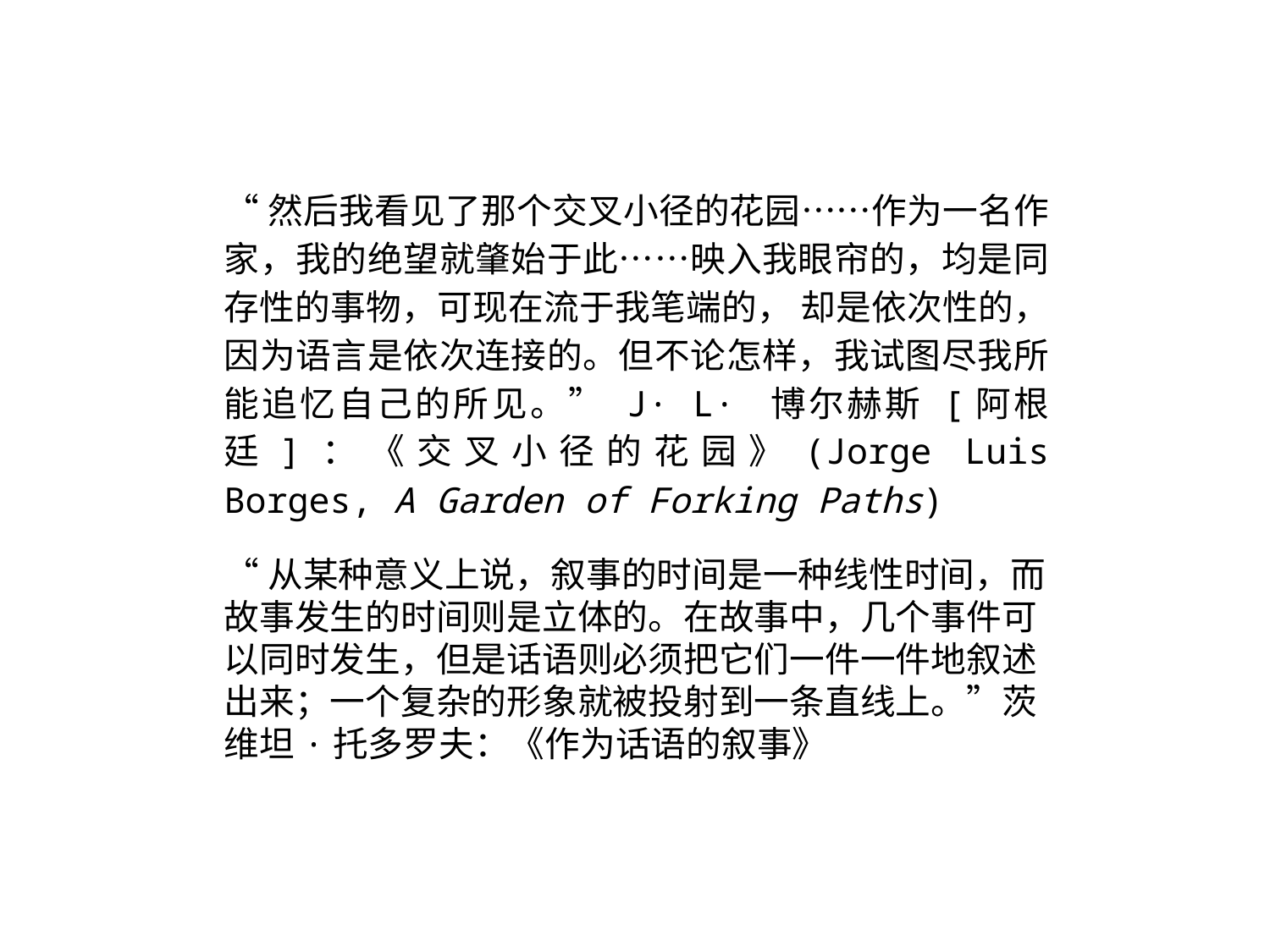

“然后我看见了那个交叉小径的花园……作为一名作家，我的绝望就肇始于此……映入我眼帘的，均是同存性的事物，可现在流于我笔端的， 却是依次性的，因为语言是依次连接的。但不论怎样，我试图尽我所能追忆自己的所见。” J· L· 博尔赫斯 [阿根廷]：《交叉小径的花园》(Jorge Luis Borges, A Garden of Forking Paths)
“从某种意义上说，叙事的时间是一种线性时间，而故事发生的时间则是立体的。在故事中，几个事件可以同时发生，但是话语则必须把它们一件一件地叙述出来；一个复杂的形象就被投射到一条直线上。”茨维坦·托多罗夫：《作为话语的叙事》

5